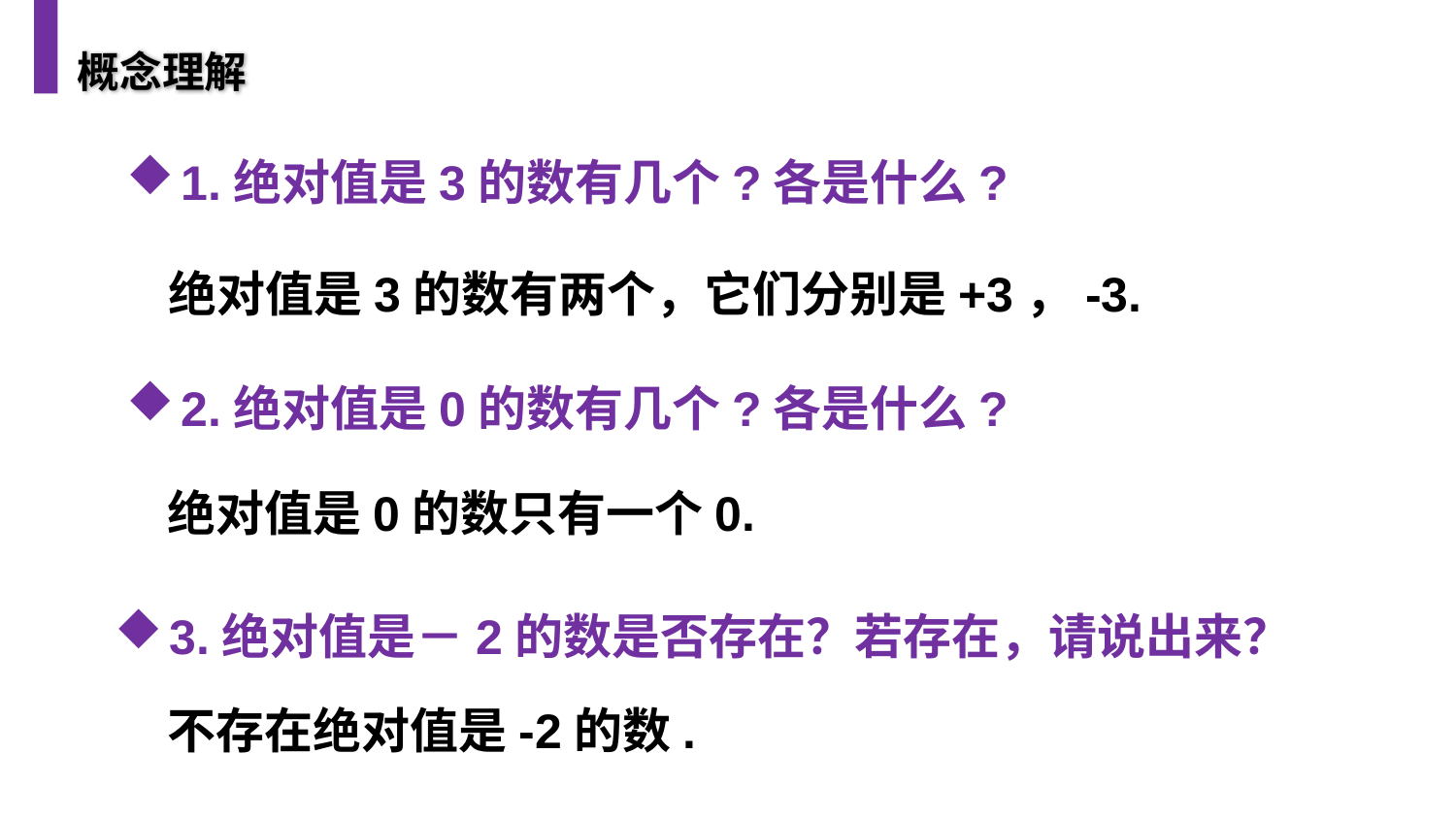

概念理解
1.绝对值是3的数有几个?各是什么?
绝对值是3的数有两个，它们分别是+3，-3.
2.绝对值是0的数有几个?各是什么?
绝对值是0的数只有一个0.
3.绝对值是－2的数是否存在？若存在，请说出来？

不存在绝对值是-2的数.